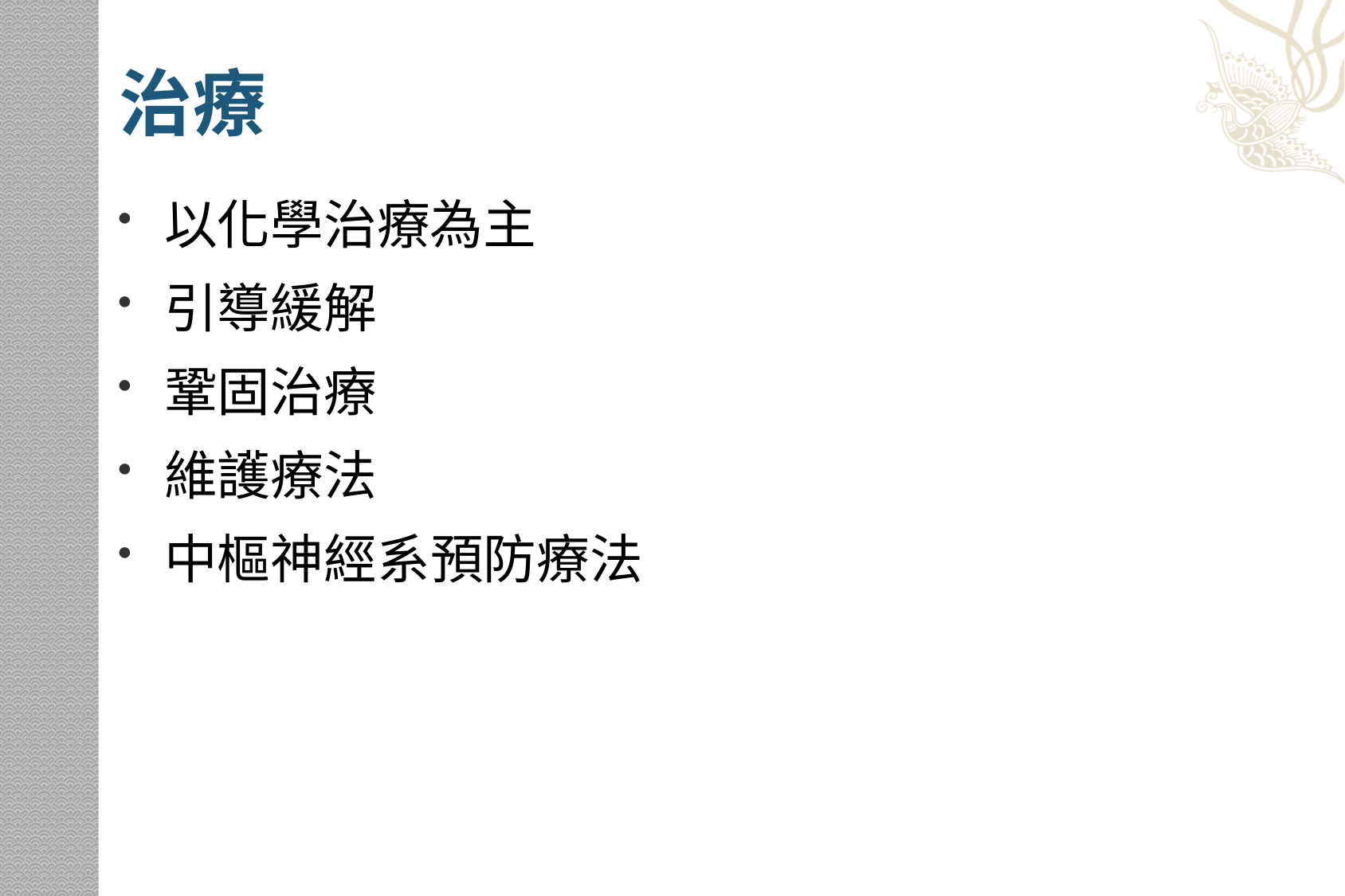

# 治療
以化學治療為主
引導緩解
鞏固治療
維護療法
中樞神經系預防療法